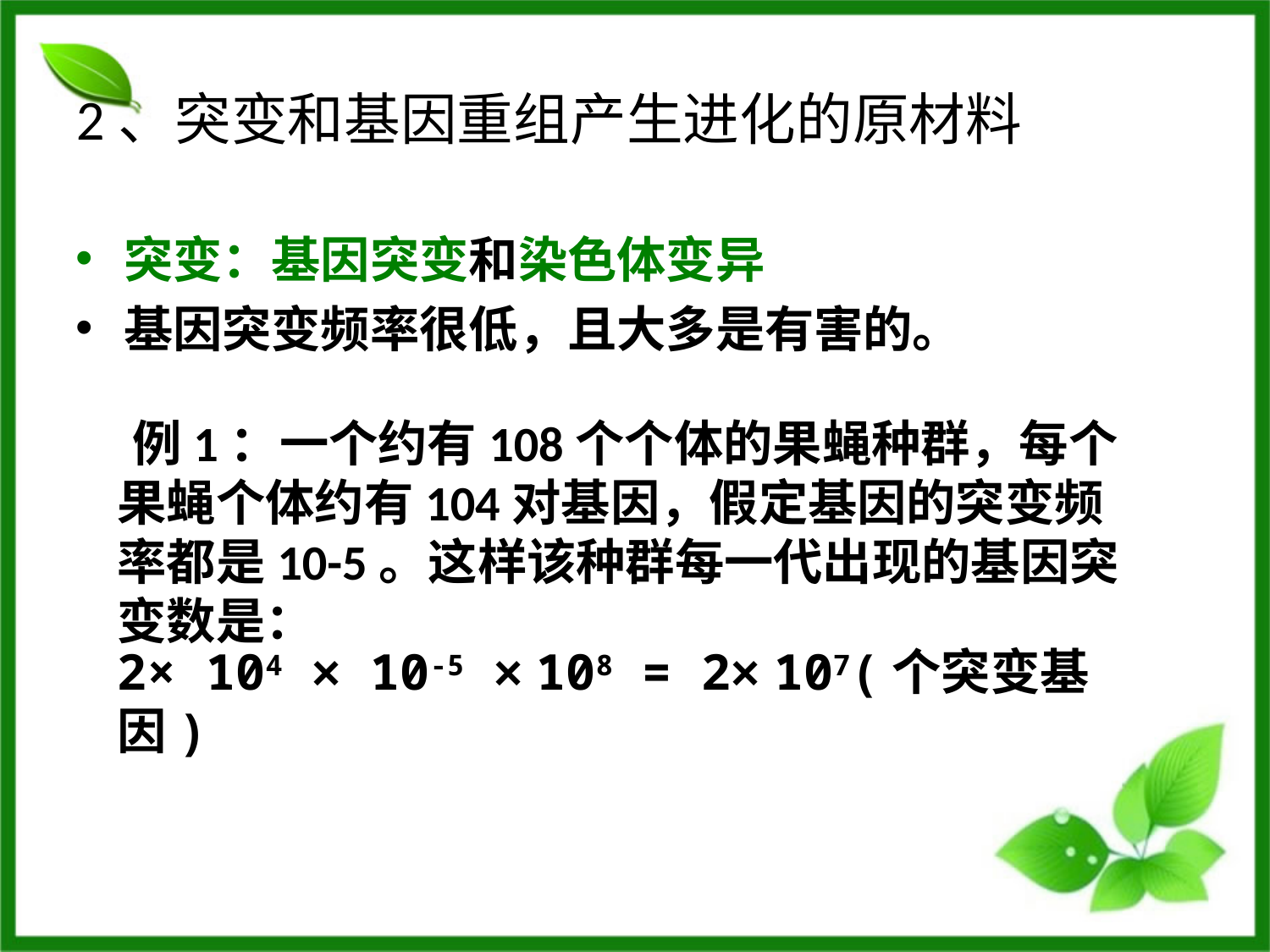

# 2、突变和基因重组产生进化的原材料
突变：基因突变和染色体变异
基因突变频率很低，且大多是有害的。

 例1：一个约有108个个体的果蝇种群，每个果蝇个体约有104对基因，假定基因的突变频率都是10-5。这样该种群每一代出现的基因突变数是：

2× 104 × 10-5 × 108 = 2× 107(个突变基因)